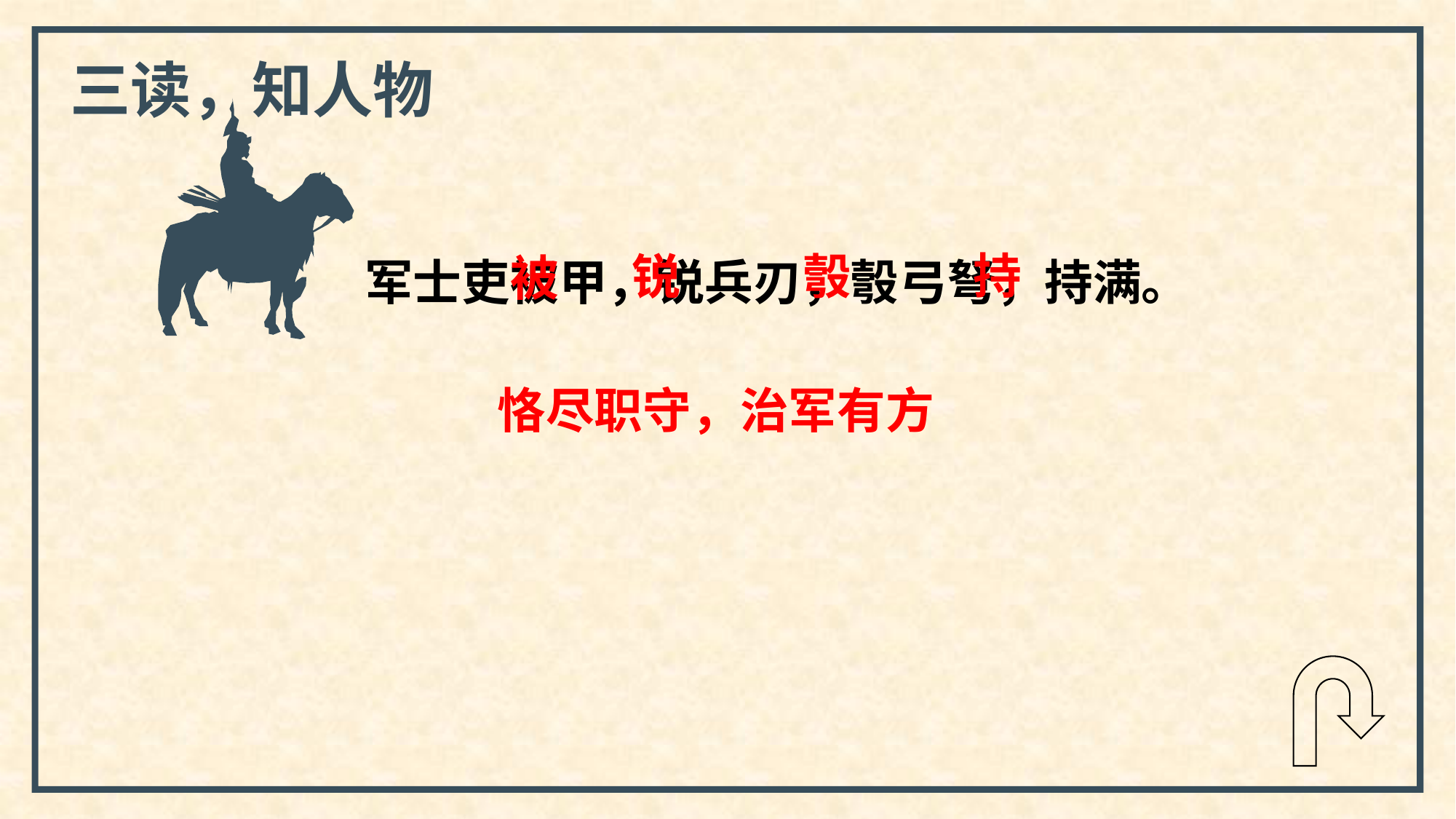

三读，知人物

军士吏被甲，锐兵刃，彀弓弩，持满。
持
彀
锐
被

恪尽职守，治军有方